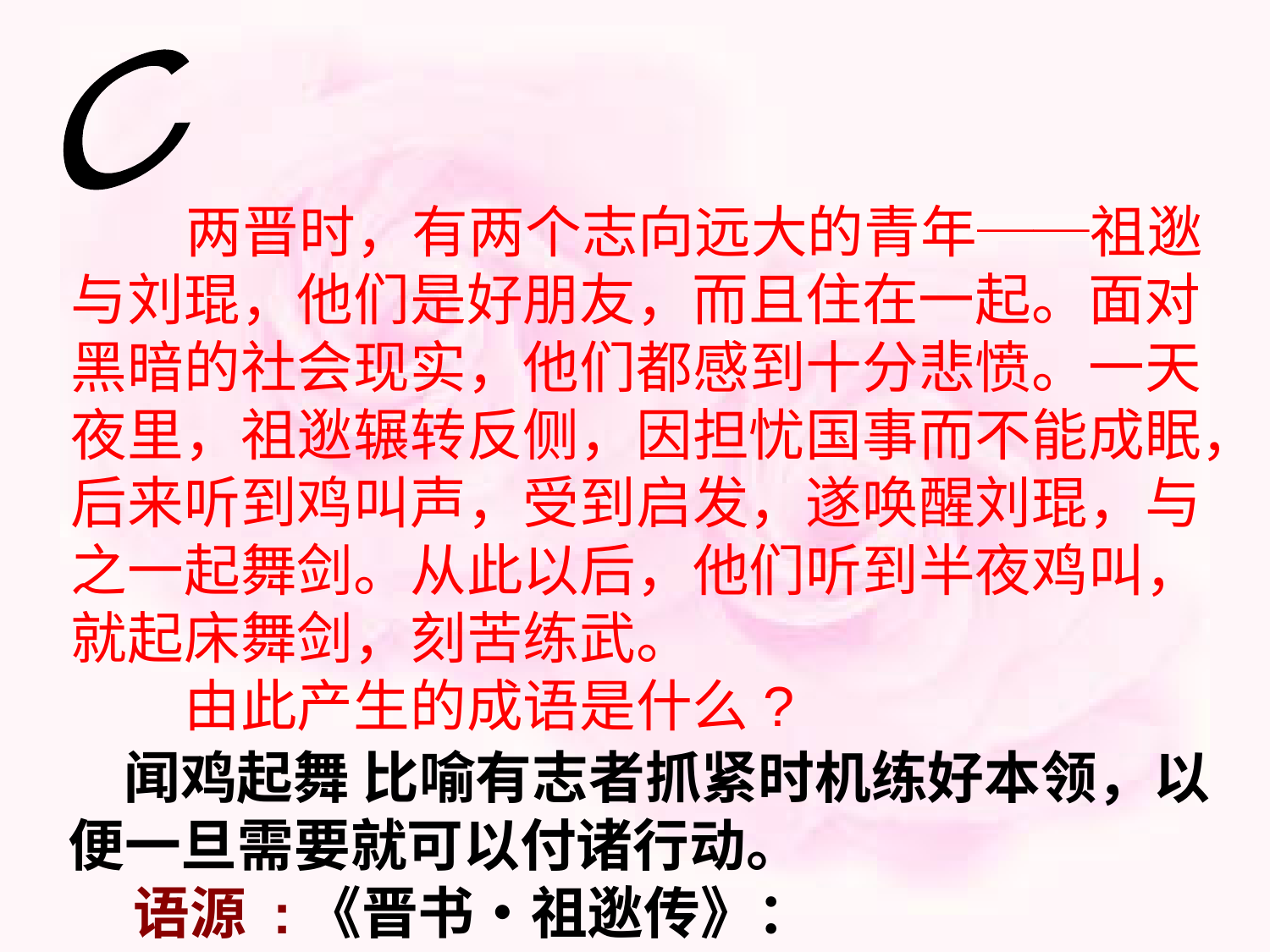

C
        两晋时，有两个志向远大的青年──祖逖
与刘琨，他们是好朋友，而且住在一起。面对
黑暗的社会现实，他们都感到十分悲愤。一天
夜里，祖逖辗转反侧，因担忧国事而不能成眠，
后来听到鸡叫声，受到启发，遂唤醒刘琨，与
之一起舞剑。从此以后，他们听到半夜鸡叫，
就起床舞剑，刻苦练武。
　　由此产生的成语是什么?

    闻鸡起舞 比喻有志者抓紧时机练好本领，以
便一旦需要就可以付诸行动。
    语源 :《晋书‧祖逖传》：